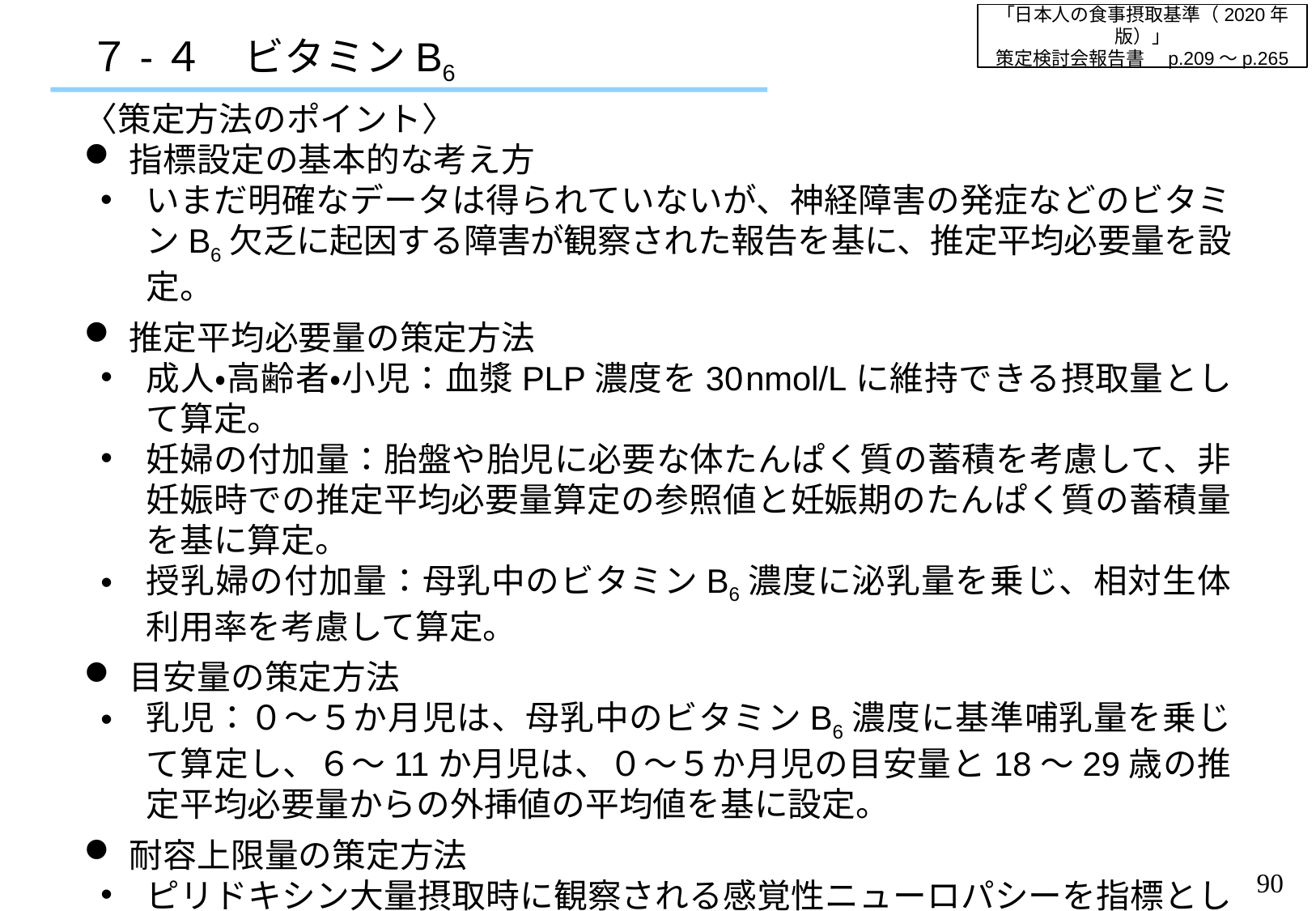

「日本人の食事摂取基準（2020年版）」
策定検討会報告書　p.209～p.265
７-４　ビタミンB6

〈策定方法のポイント〉
指標設定の基本的な考え方
いまだ明確なデータは得られていないが、神経障害の発症などのビタミンB6欠乏に起因する障害が観察された報告を基に、推定平均必要量を設定。
推定平均必要量の策定方法
成人・高齢者・小児：血漿PLP濃度を30 nmol/Lに維持できる摂取量として算定。
妊婦の付加量：胎盤や胎児に必要な体たんぱく質の蓄積を考慮して、非妊娠時での推定平均必要量算定の参照値と妊娠期のたんぱく質の蓄積量を基に算定。
授乳婦の付加量：母乳中のビタミンB6濃度に泌乳量を乗じ、相対生体利用率を考慮して算定。
目安量の策定方法
乳児：０～５か月児は、母乳中のビタミンB6濃度に基準哺乳量を乗じて算定し、６～11か月児は、０～５か月児の目安量と18～29歳の推定平均必要量からの外挿値の平均値を基に設定。
耐容上限量の策定方法
ピリドキシン大量摂取時に観察される感覚性ニューロパシーを指標として設定。
90